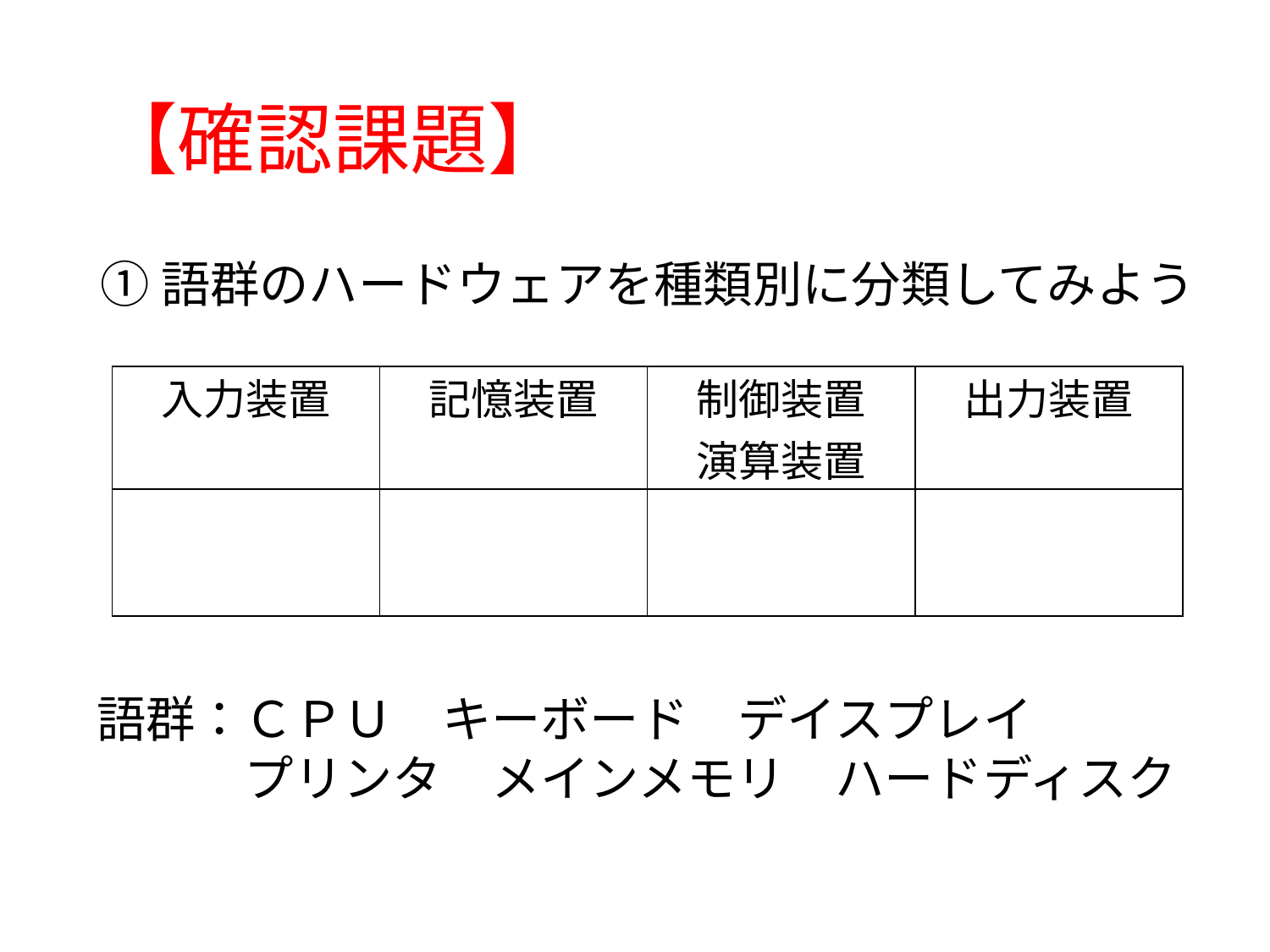

# 【確認課題】
①語群のハードウェアを種類別に分類してみよう
| 入力装置 | 記憶装置 | 制御装置 演算装置 | 出力装置 |
| --- | --- | --- | --- |
|  |  |  |  |
語群：ＣＰＵ　キーボード　デイスプレイ
　　　プリンタ　メインメモリ　ハードディスク